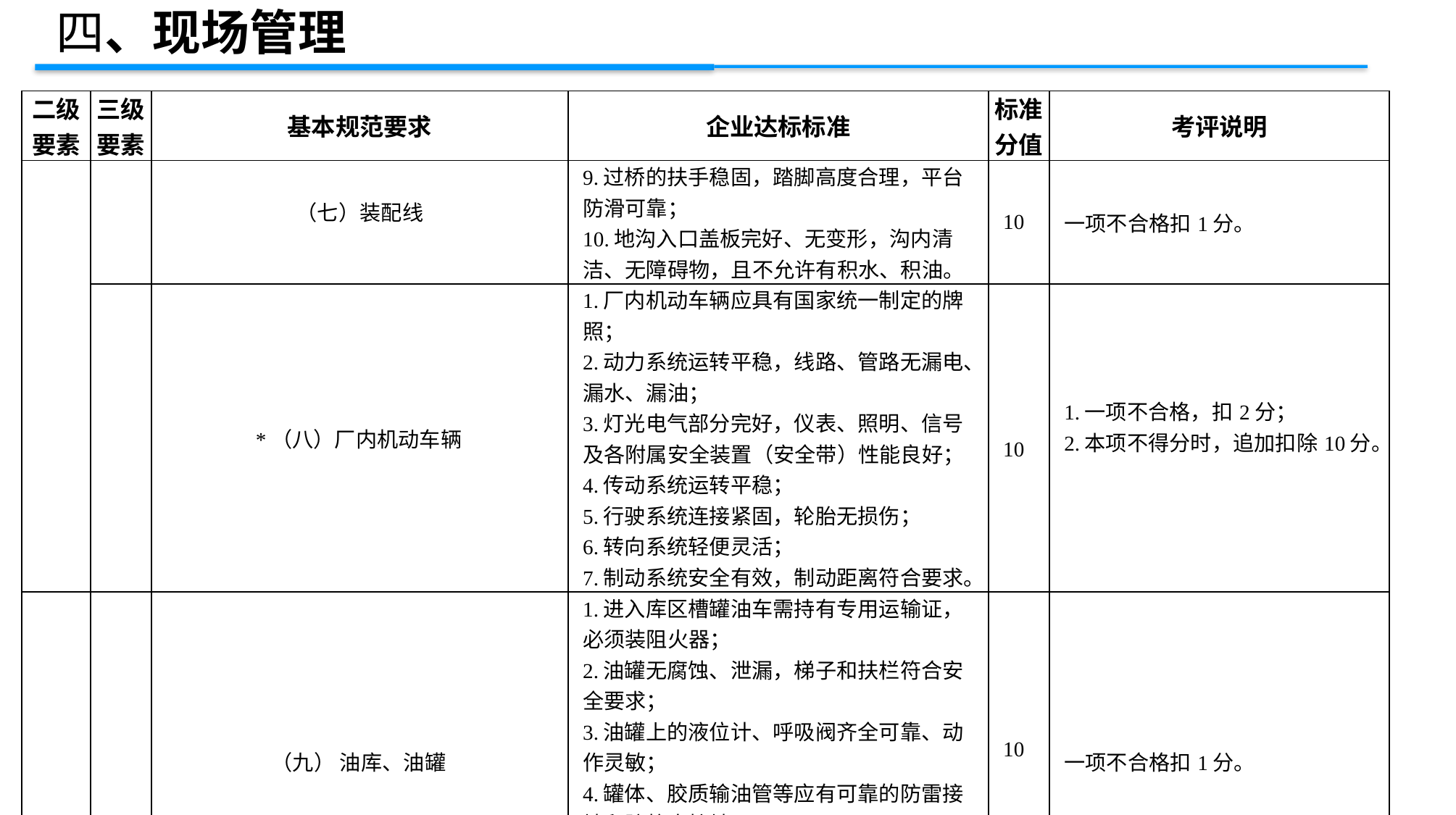

四、现场管理

| 二级 要素 | 三级 要素 | 基本规范要求 | 企业达标标准 | 标准 分值 | 考评说明 |
| --- | --- | --- | --- | --- | --- |
|  |  | （七）装配线 | 9.过桥的扶手稳固，踏脚高度合理，平台防滑可靠； 10.地沟入口盖板完好、无变形，沟内清洁、无障碍物，且不允许有积水、积油。 | 10 | 一项不合格扣1分。 |
|  |  | \*（八）厂内机动车辆 | 1.厂内机动车辆应具有国家统一制定的牌照； 2.动力系统运转平稳，线路、管路无漏电、漏水、漏油； 3.灯光电气部分完好，仪表、照明、信号及各附属安全装置（安全带）性能良好； 4.传动系统运转平稳； 5.行驶系统连接紧固，轮胎无损伤； 6.转向系统轻便灵活； 7.制动系统安全有效，制动距离符合要求。 | 10 | 1.一项不合格，扣2分； 2.本项不得分时，追加扣除10分。 |
|  |  | （九） 油库、油罐 | 1.进入库区槽罐油车需持有专用运输证，必须装阻火器； 2.油罐无腐蚀、泄漏，梯子和扶栏符合安全要求； 3.油罐上的液位计、呼吸阀齐全可靠、动作灵敏； 4.罐体、胶质输油管等应有可靠的防雷接地和防静电接地； 5.罐体与罐体之间或其它建筑物、管网、干道应留有安全间距； 6.库房的电气设施应防爆； | 10 | 一项不合格扣1分。 |